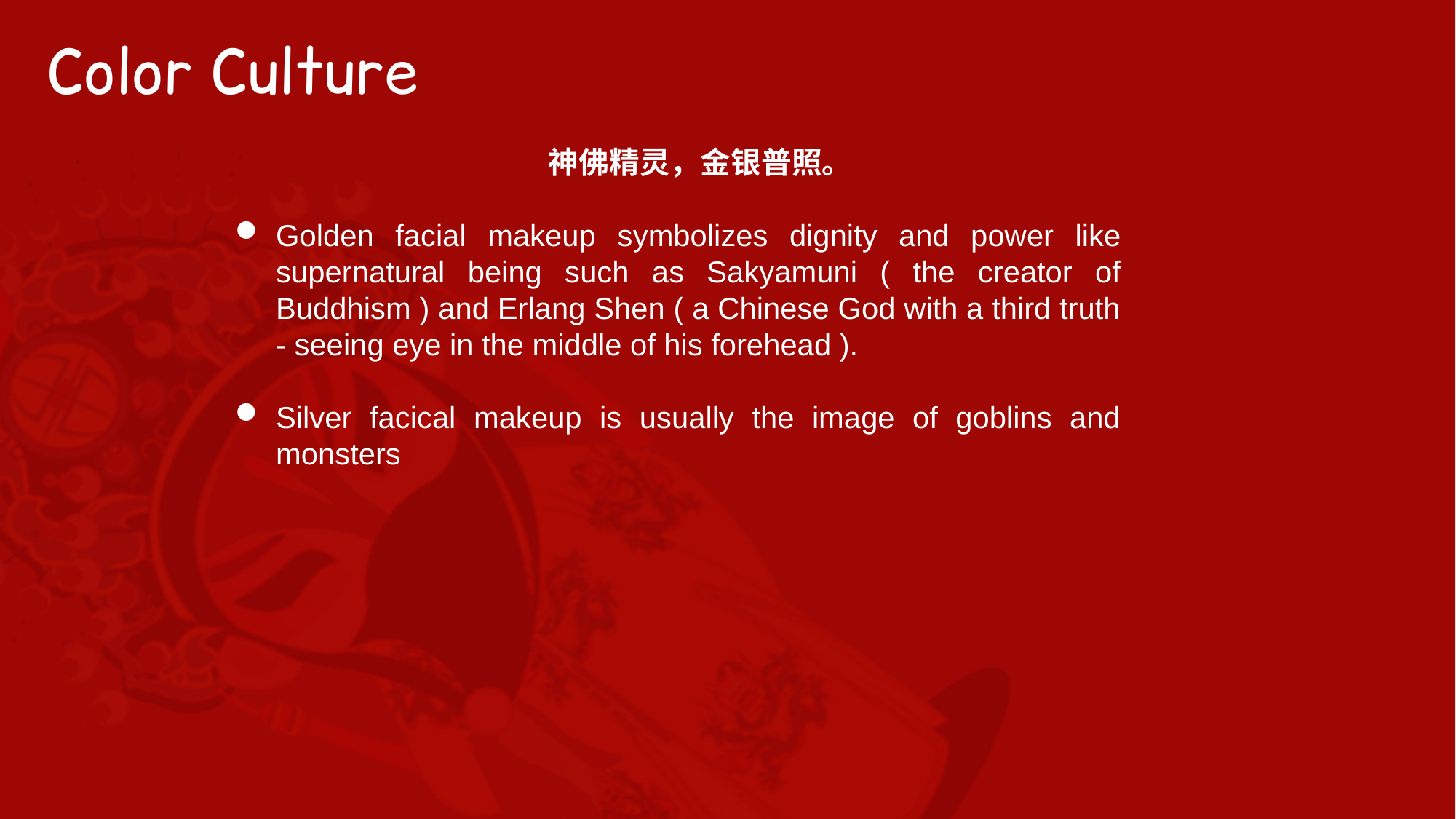

Color Culture

神佛精灵，金银普照。

Golden facial makeup symbolizes dignity and power like supernatural being such as Sakyamuni ( the creator of Buddhism ) and Erlang Shen ( a Chinese God with a third truth - seeing eye in the middle of his forehead ).

Silver facical makeup is usually the image of goblins and monsters